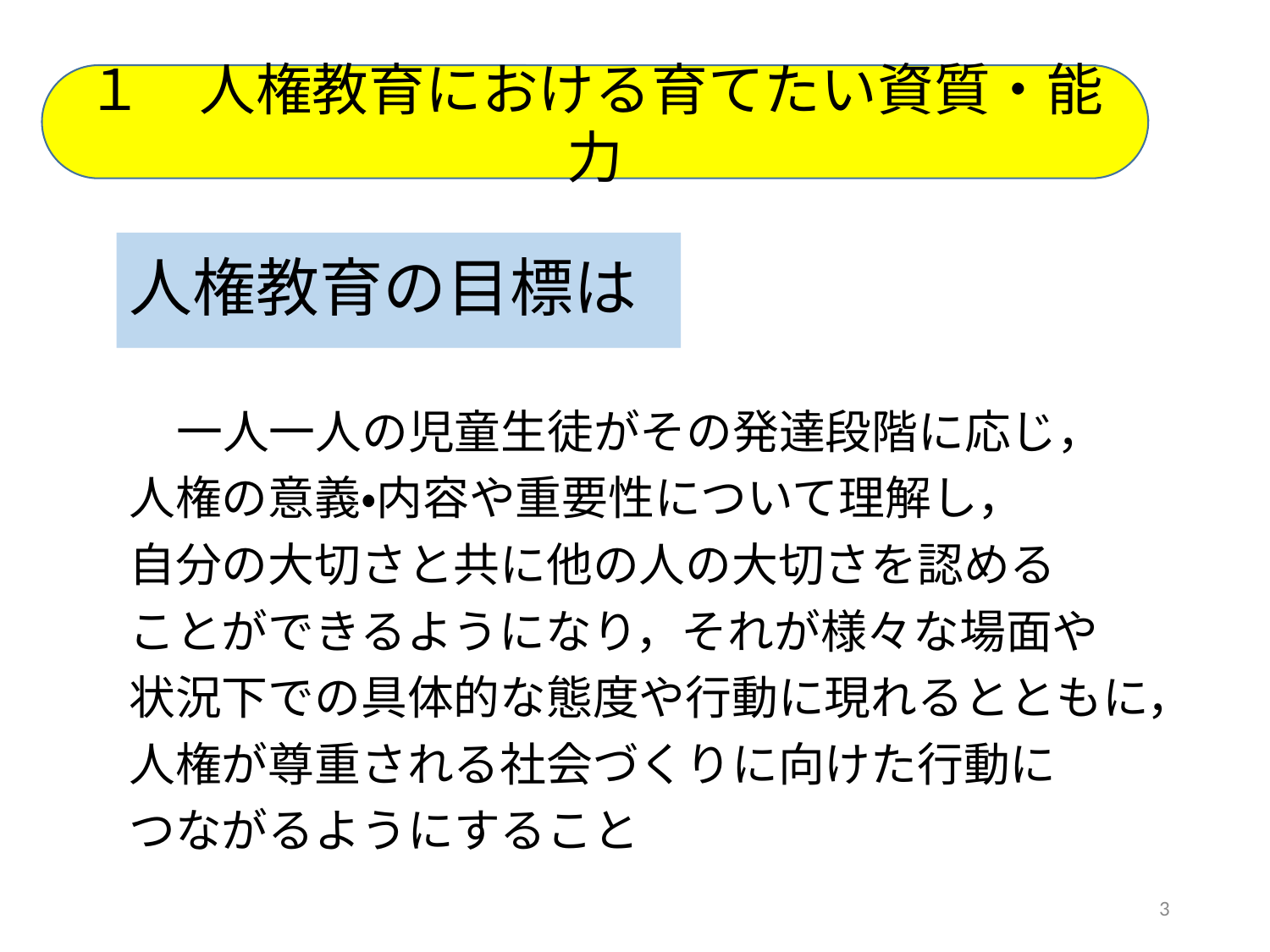

１　人権教育における育てたい資質・能力
人権教育の目標は
一人一人の児童生徒がその発達段階に応じ，
人権の意義・内容や重要性について理解し，
自分の大切さと共に他の人の大切さを認める
ことができるようになり，それが様々な場面や
状況下での具体的な態度や行動に現れるとともに，
人権が尊重される社会づくりに向けた行動に
つながるようにすること
3